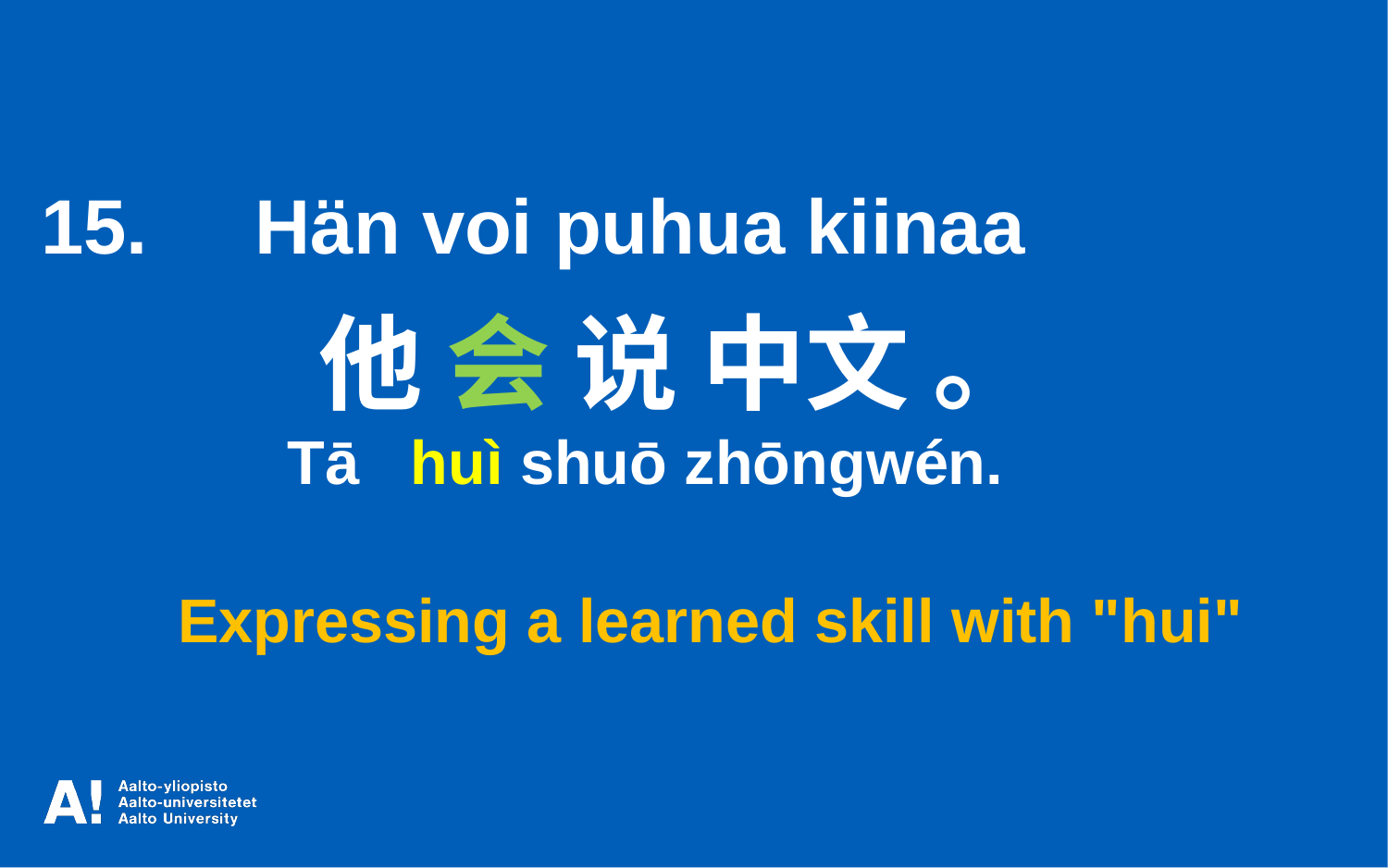

15.     Hän voi puhua kiinaa

		他 会 说 中文 。
	     Tā   huì shuō zhōngwén.

        Expressing a learned skill with "hui"